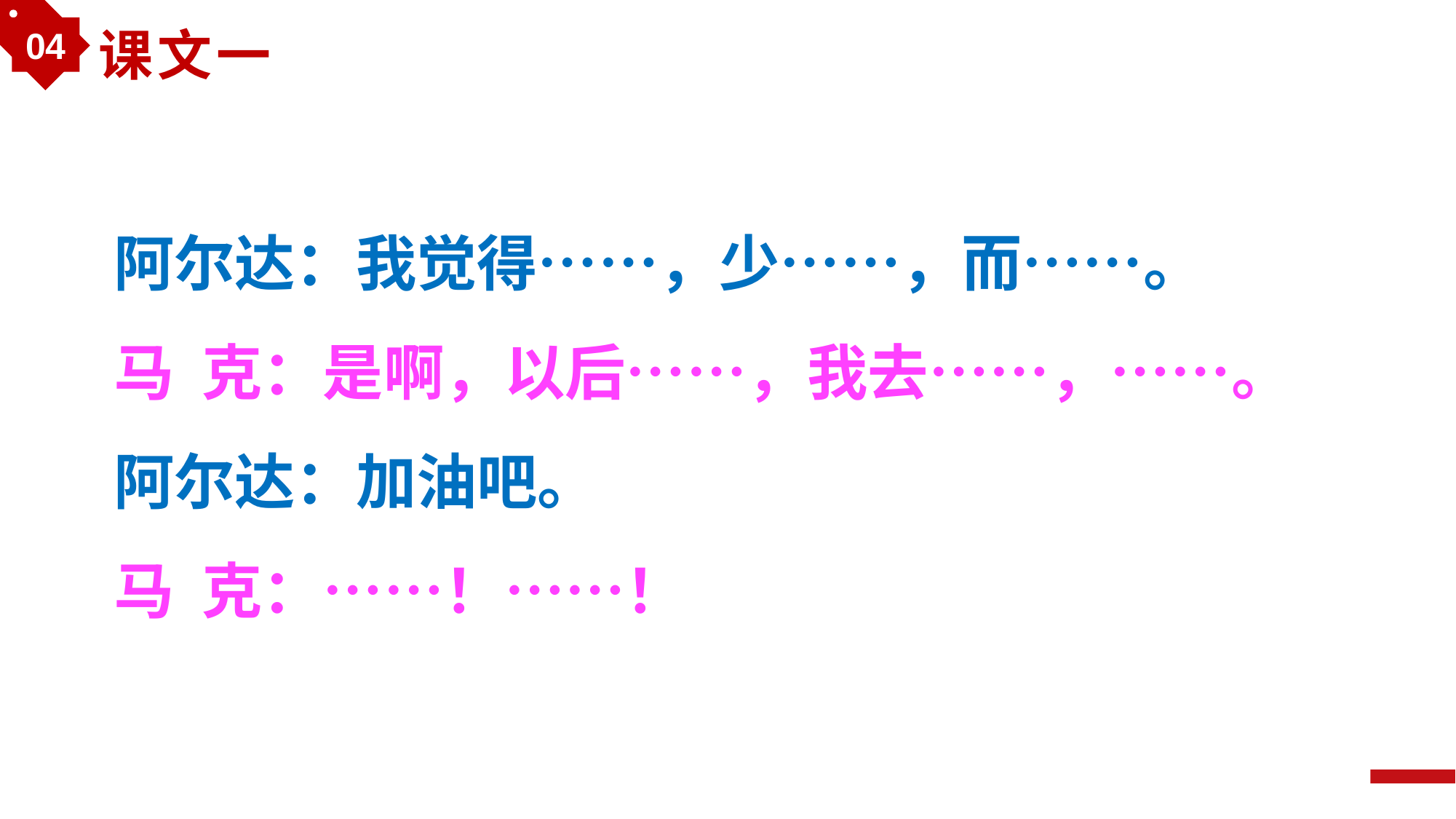

04
课文一
阿尔达：我觉得……，少……，而……。
马  克：是啊，以后……，我去……，……。
阿尔达：加油吧。
马  克：……！……！